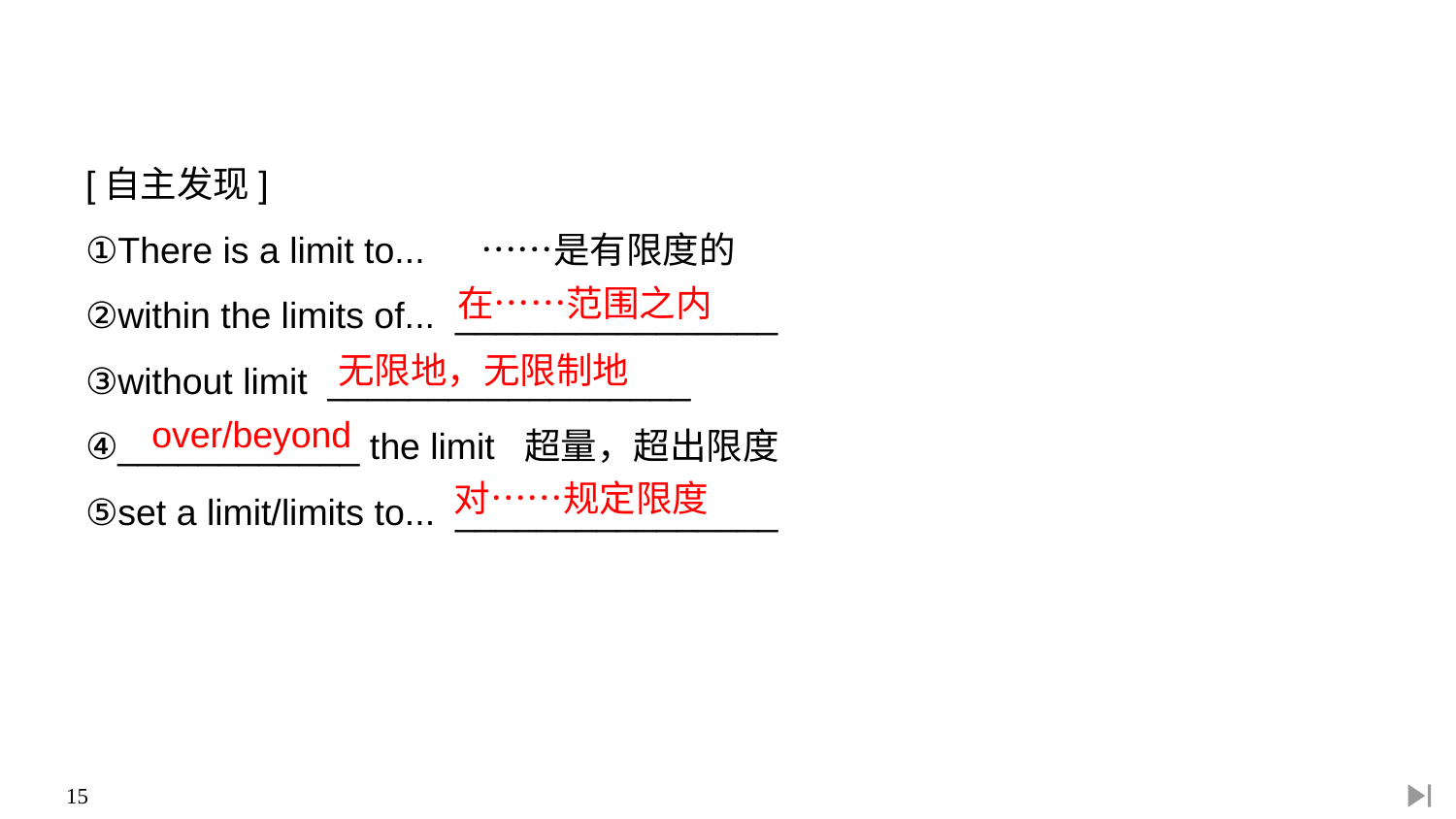

[自主发现]
①There is a limit to... 　……是有限度的
②within the limits of...  ________________
③without limit  __________________
④____________ the limit  超量，超出限度
⑤set a limit/limits to...  ________________
在……范围之内
无限地，无限制地
over/beyond
对……规定限度